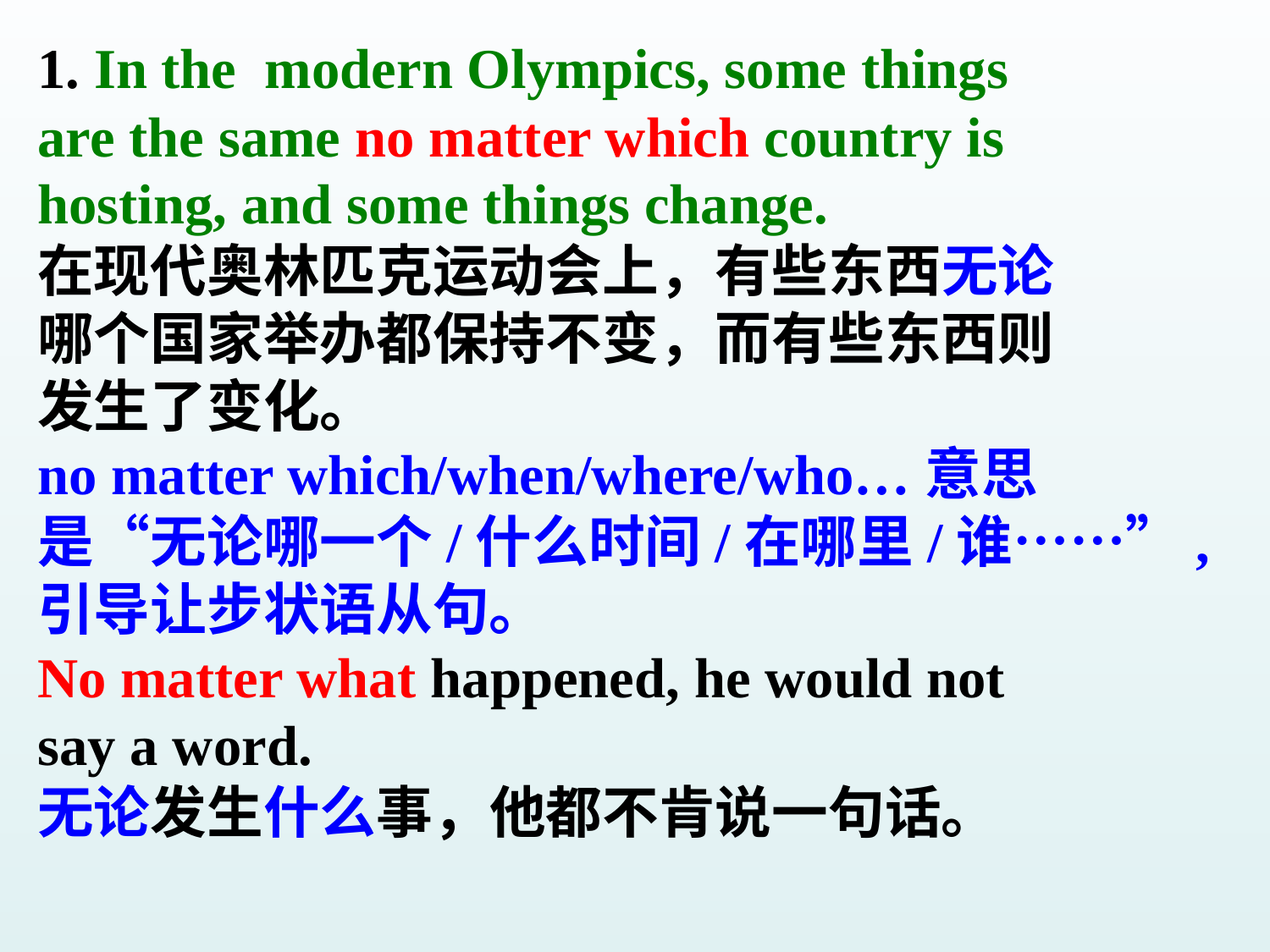

1. In the  modern Olympics, some things
are the same no matter which country is
hosting, and some things change.
在现代奥林匹克运动会上，有些东西无论
哪个国家举办都保持不变，而有些东西则
发生了变化。
no matter which/when/where/who…意思
是“无论哪一个/什么时间/在哪里/谁……”,
引导让步状语从句。
No matter what happened, he would not
say a word.
无论发生什么事，他都不肯说一句话。